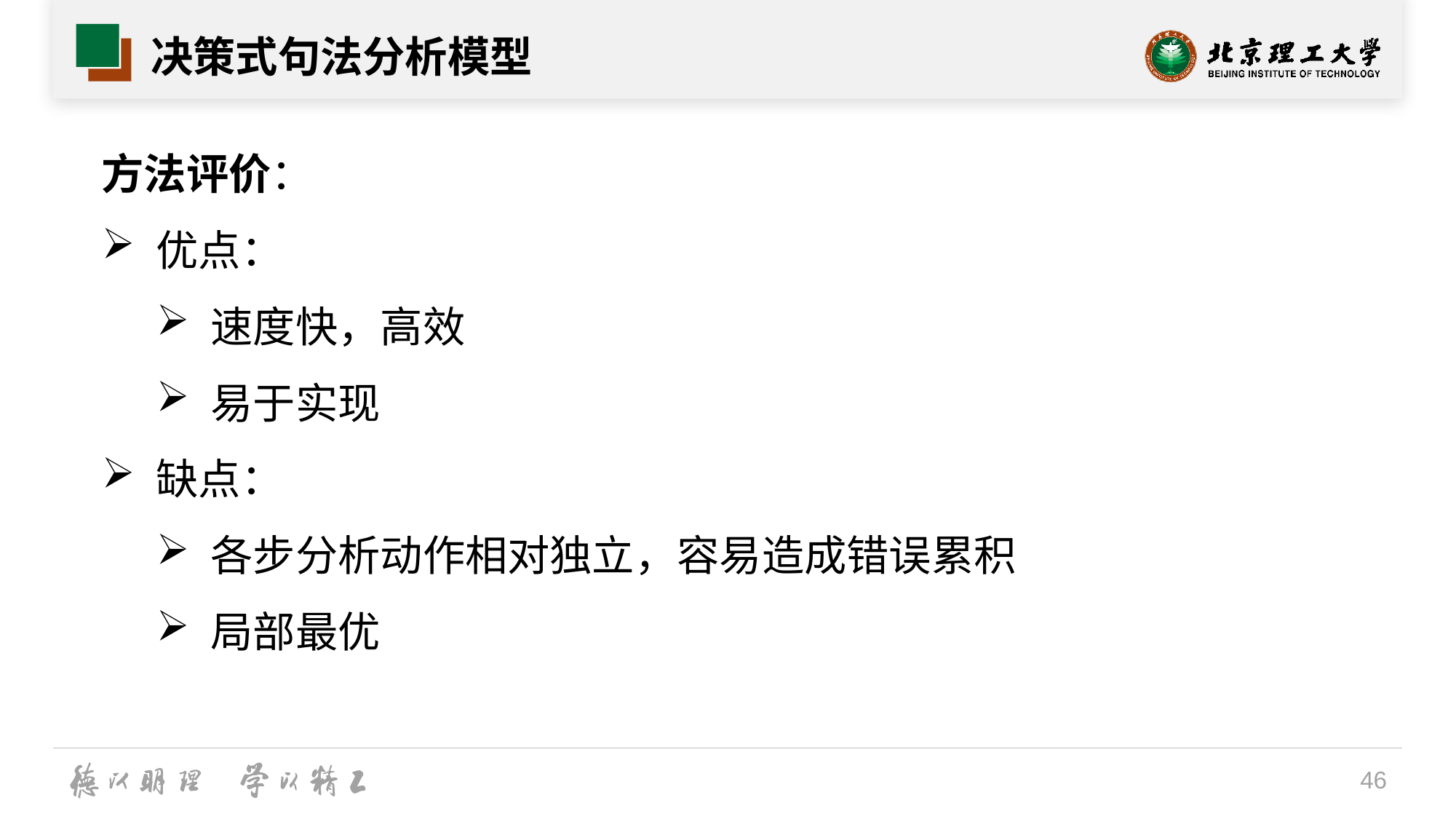

# 决策式句法分析模型
方法评价：
优点：
速度快，高效
易于实现
缺点：
各步分析动作相对独立，容易造成错误累积
局部最优